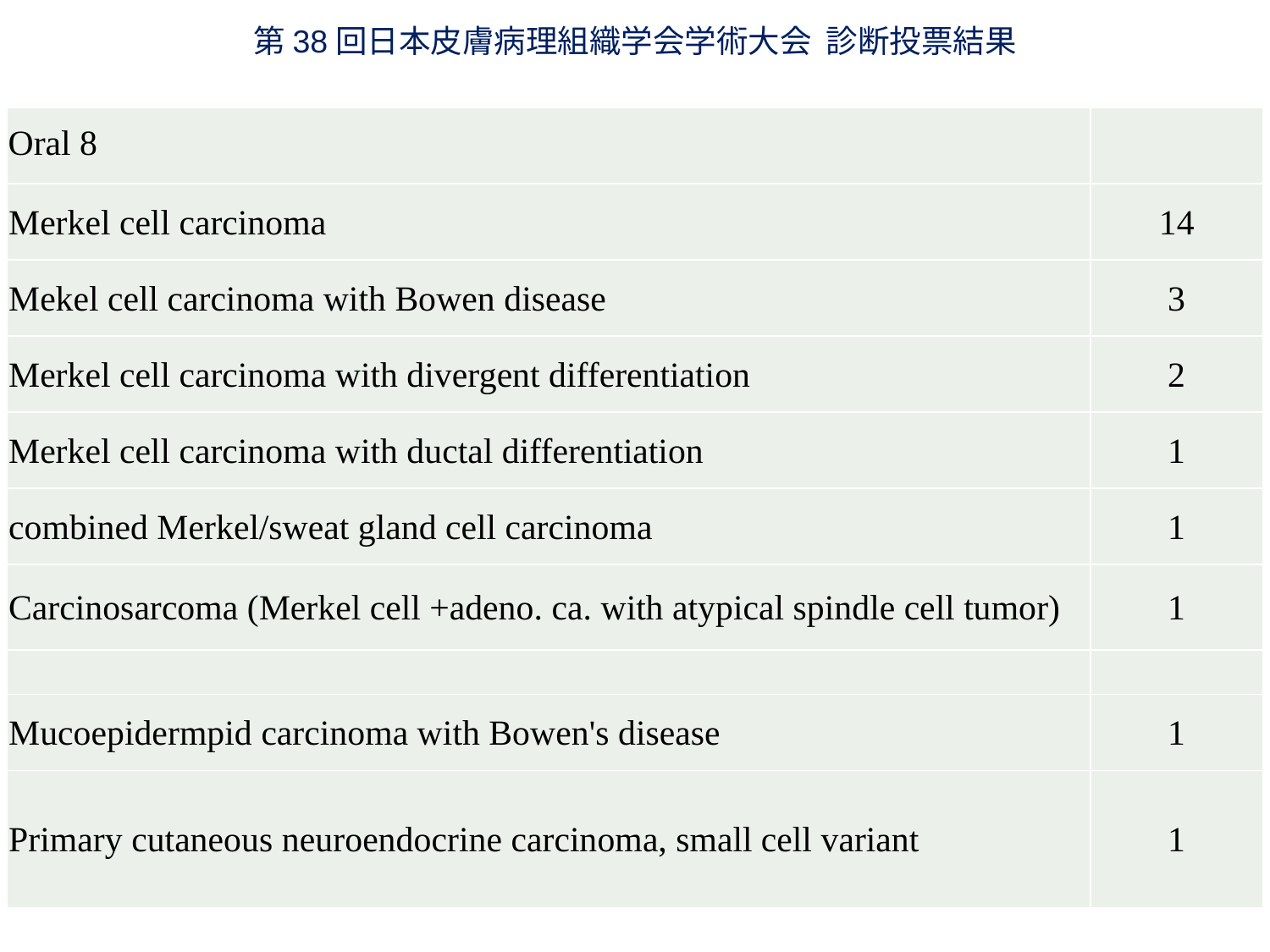

第38回日本皮膚病理組織学会学術大会  診断投票結果
| Oral 8 |  |
| --- | --- |
| Merkel cell carcinoma | 14 |
| Mekel cell carcinoma with Bowen disease | 3 |
| Merkel cell carcinoma with divergent differentiation | 2 |
| Merkel cell carcinoma with ductal differentiation | 1 |
| combined Merkel/sweat gland cell carcinoma | 1 |
| Carcinosarcoma (Merkel cell +adeno. ca. with atypical spindle cell tumor) | 1 |
|  |  |
| Mucoepidermpid carcinoma with Bowen's disease | 1 |
| Primary cutaneous neuroendocrine carcinoma, small cell variant | 1 |